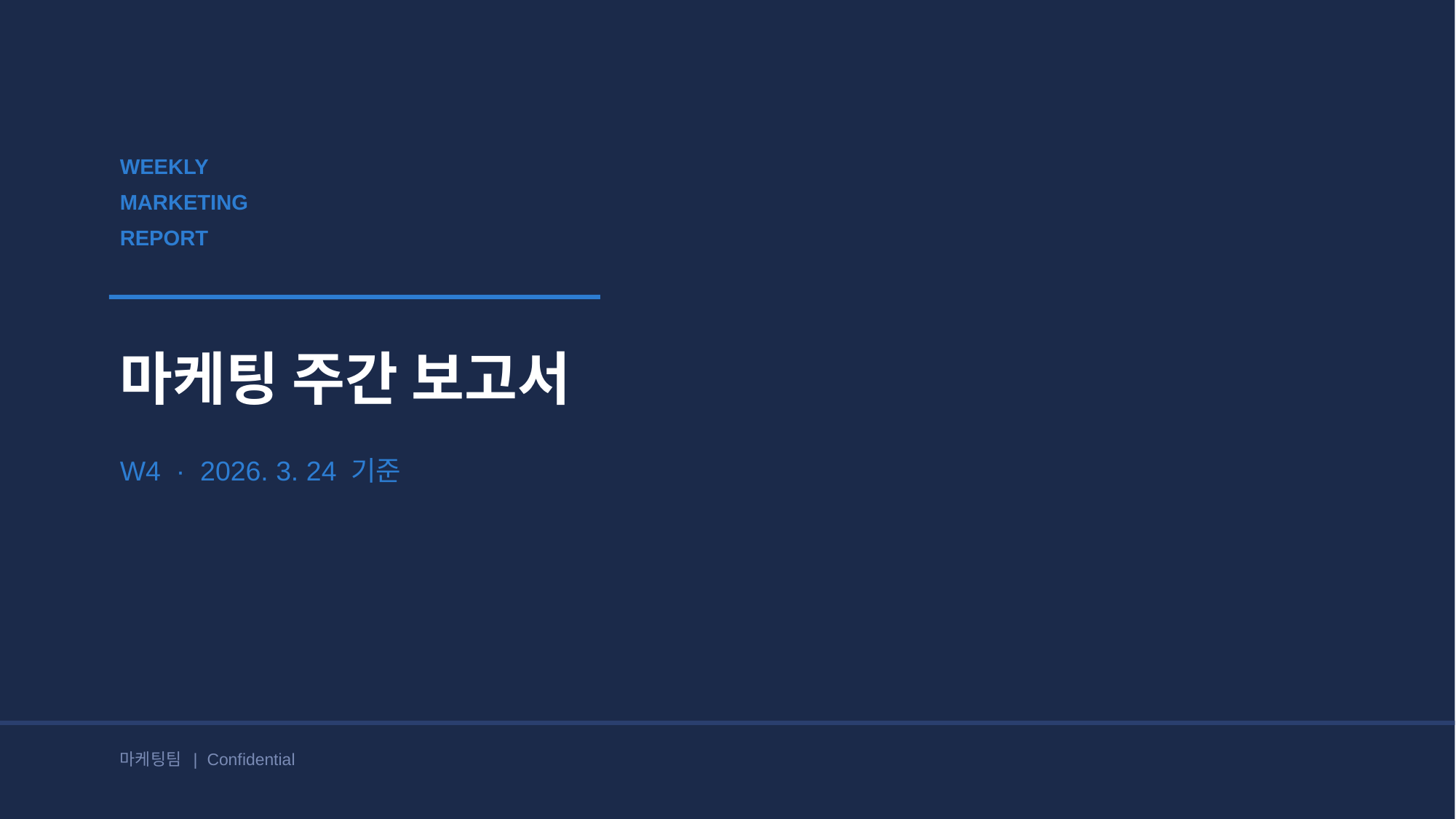

WEEKLY
MARKETING
REPORT

마케팅 주간 보고서
W4  ·  2026. 3. 24 기준

마케팅팀  |  Confidential